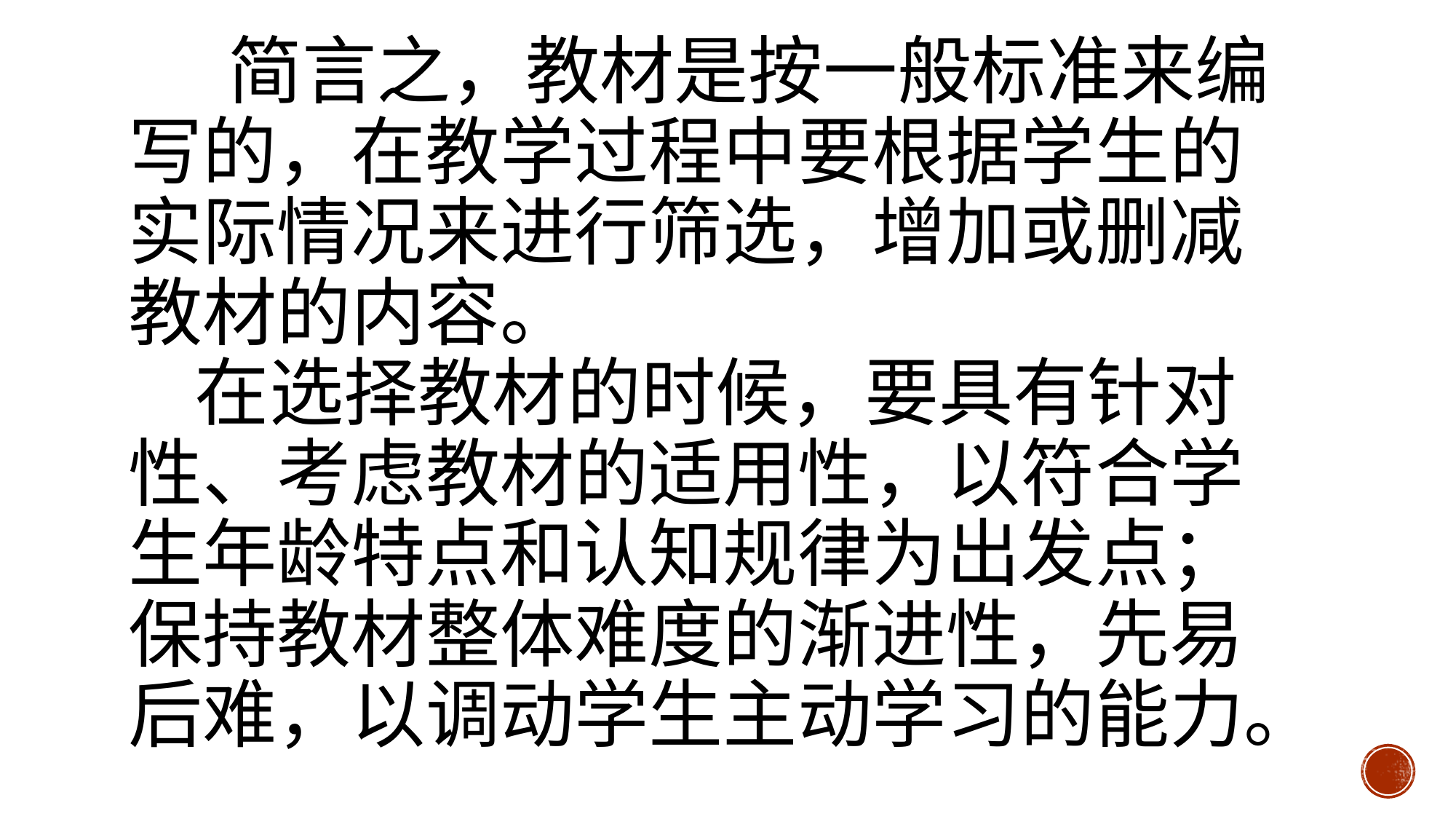

# 简言之，教材是按一般标准来编写的，在教学过程中要根据学生的实际情况来进行筛选，增加或删减教材的内容。 在选择教材的时候，要具有针对性、考虑教材的适用性，以符合学生年龄特点和认知规律为出发点；保持教材整体难度的渐进性，先易后难，以调动学生主动学习的能力。